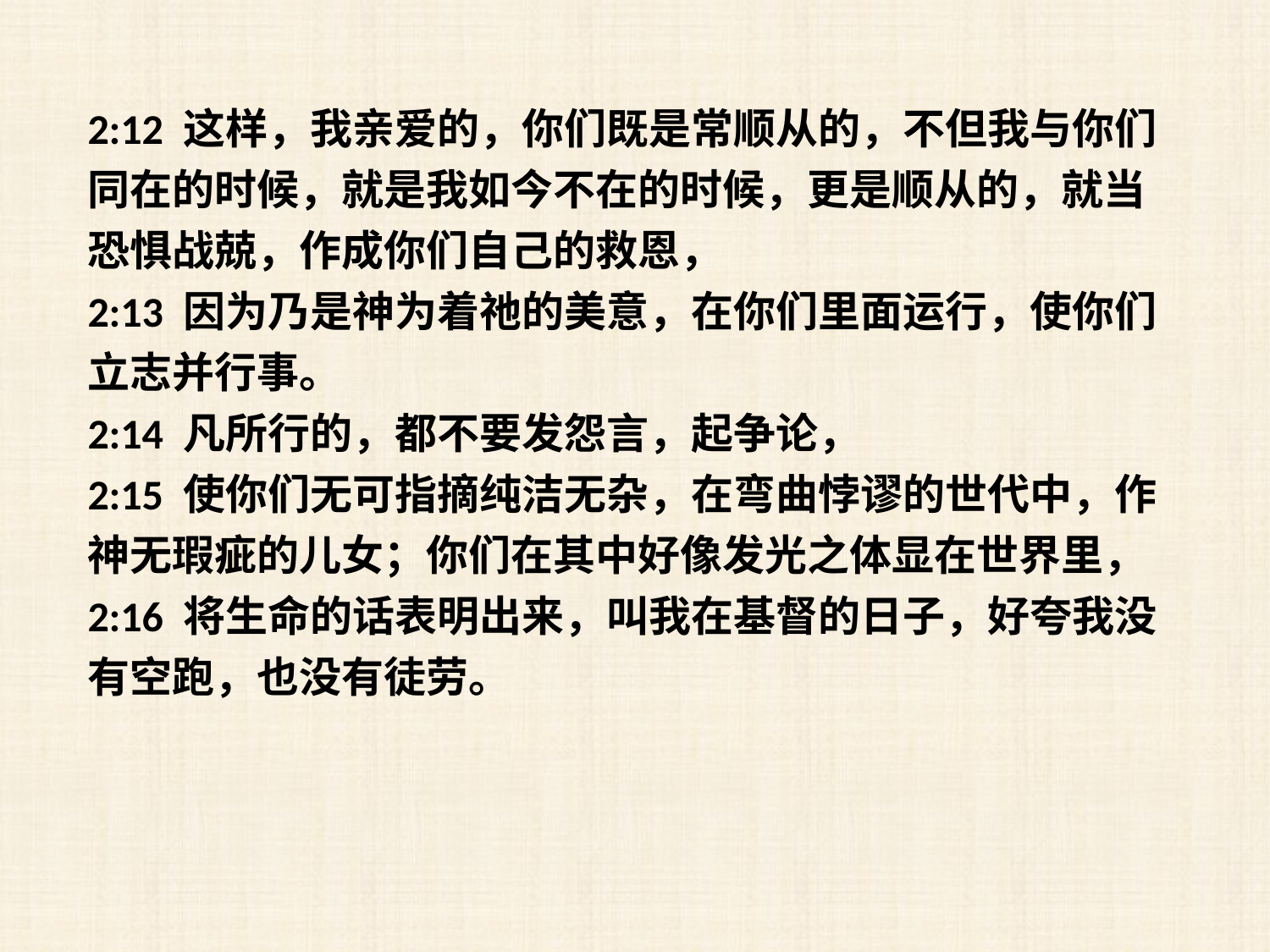

2:12 这样，我亲爱的，你们既是常顺从的，不但我与你们同在的时候，就是我如今不在的时候，更是顺从的，就当恐惧战兢，作成你们自己的救恩，
2:13 因为乃是神为着祂的美意，在你们里面运行，使你们立志并行事。
2:14 凡所行的，都不要发怨言，起争论，
2:15 使你们无可指摘纯洁无杂，在弯曲悖谬的世代中，作神无瑕疵的儿女；你们在其中好像发光之体显在世界里，
2:16 将生命的话表明出来，叫我在基督的日子，好夸我没有空跑，也没有徒劳。